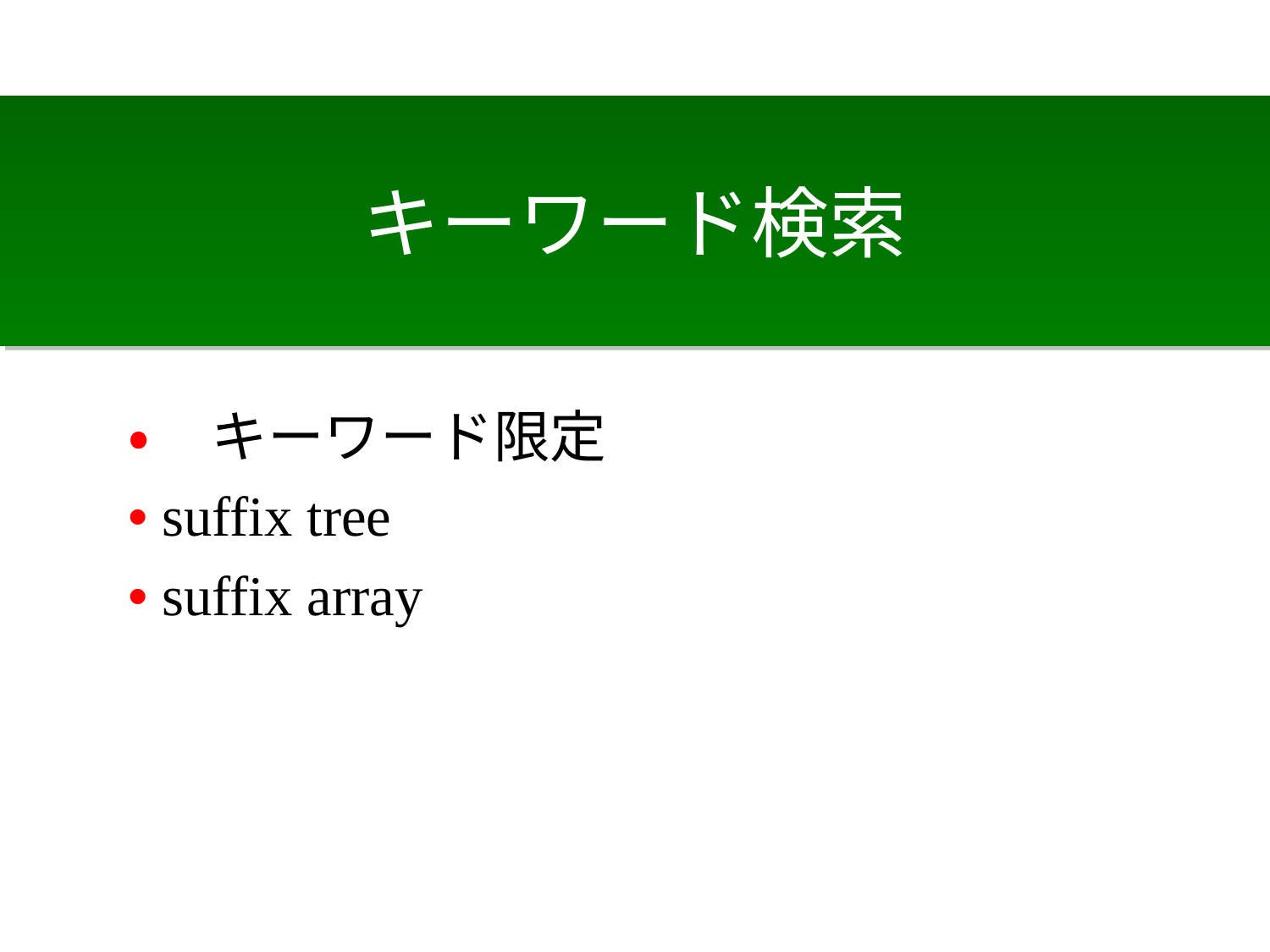

# キーワード検索
• キーワード限定
• suffix tree
• suffix array